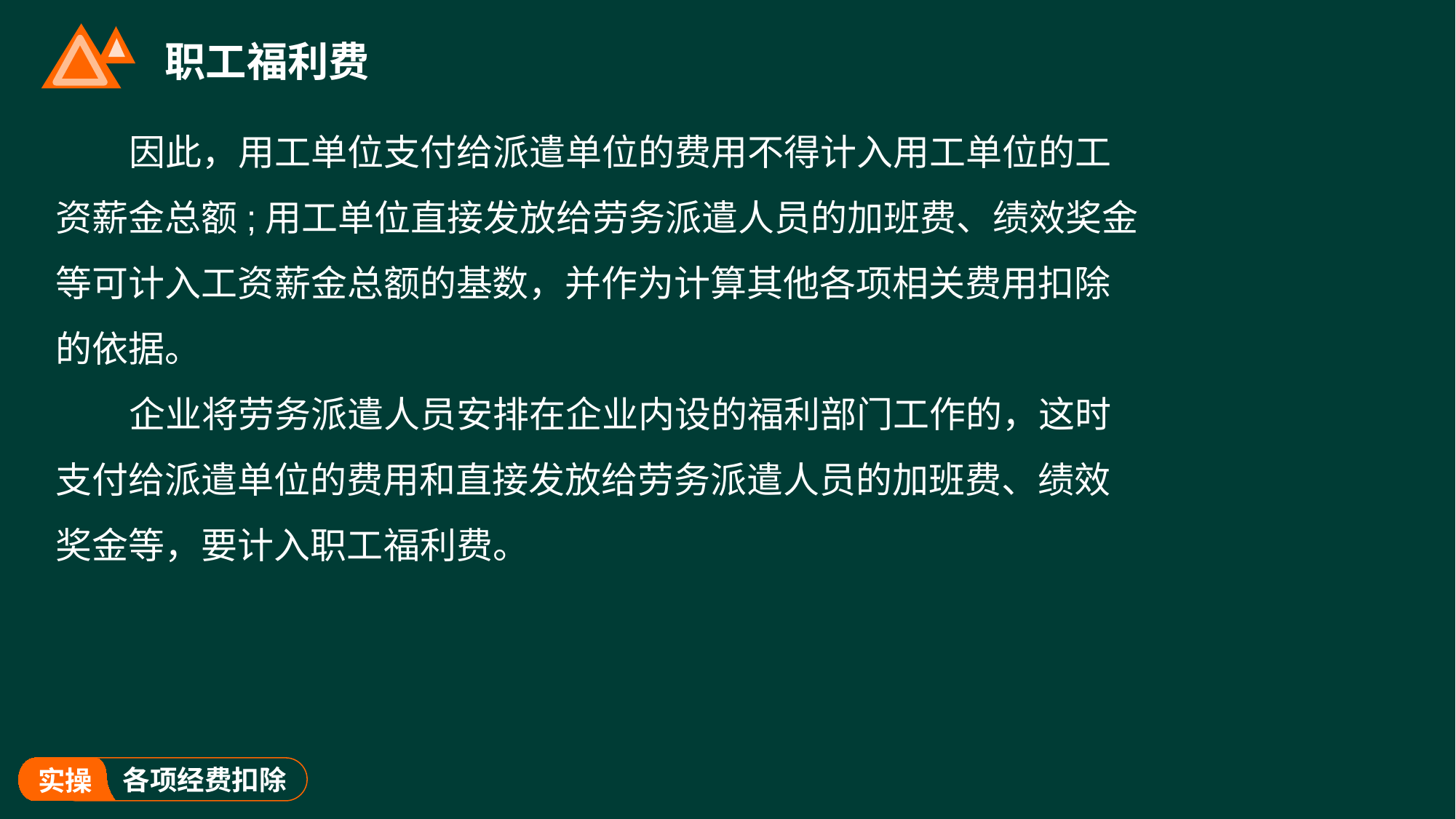

# 职工福利费
因此，用工单位支付给派遣单位的费用不得计入用工单位的工资薪金总额;用工单位直接发放给劳务派遣人员的加班费、绩效奖金等可计入工资薪金总额的基数，并作为计算其他各项相关费用扣除的依据。
企业将劳务派遣人员安排在企业内设的福利部门工作的，这时支付给派遣单位的费用和直接发放给劳务派遣人员的加班费、绩效奖金等，要计入职工福利费。